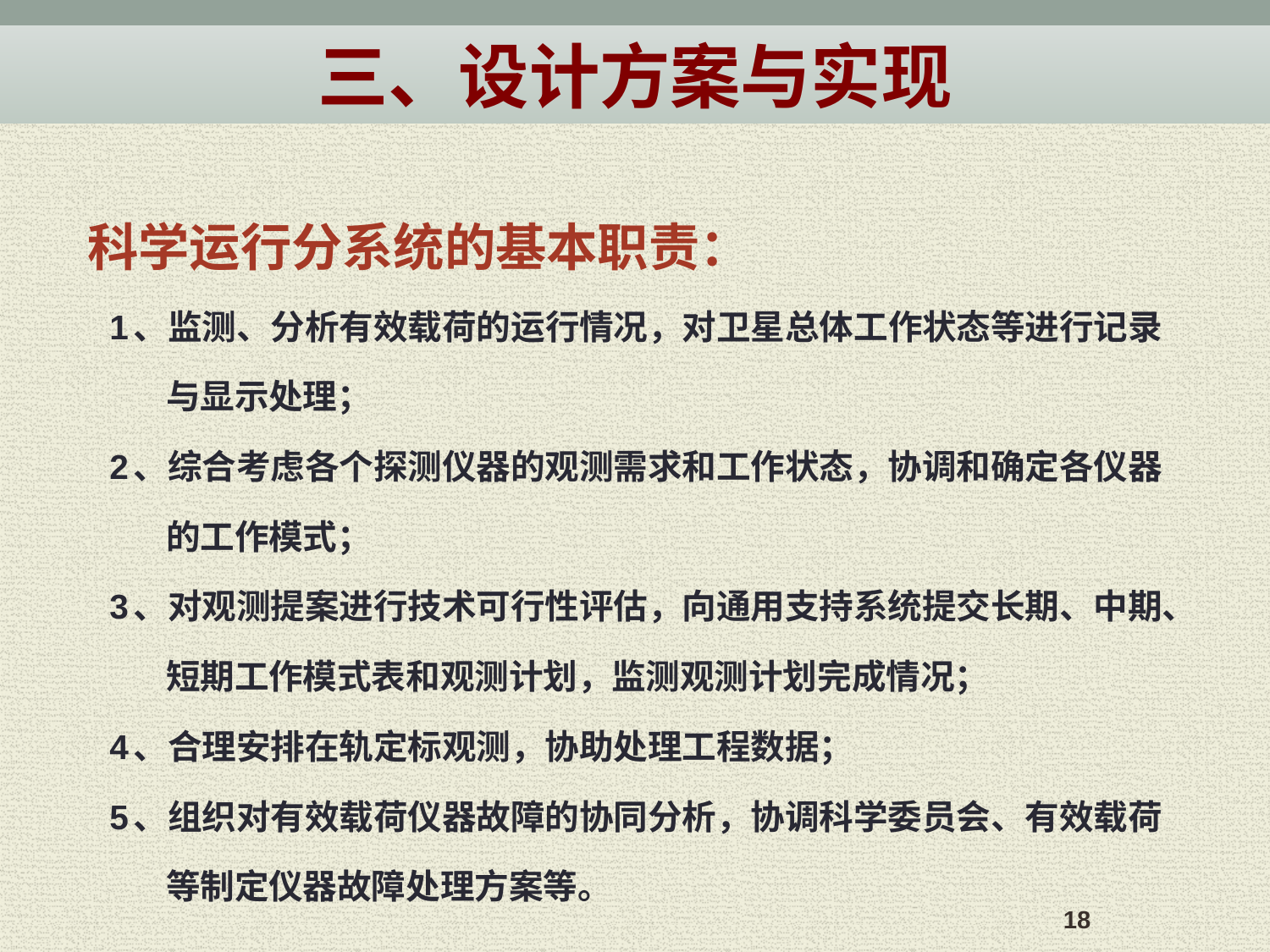

三、设计方案与实现
科学运行分系统的基本职责：
1、监测、分析有效载荷的运行情况，对卫星总体工作状态等进行记录与显示处理；
2、综合考虑各个探测仪器的观测需求和工作状态，协调和确定各仪器的工作模式；
3、对观测提案进行技术可行性评估，向通用支持系统提交长期、中期、短期工作模式表和观测计划，监测观测计划完成情况；
4、合理安排在轨定标观测，协助处理工程数据；
5、组织对有效载荷仪器故障的协同分析，协调科学委员会、有效载荷等制定仪器故障处理方案等。
18